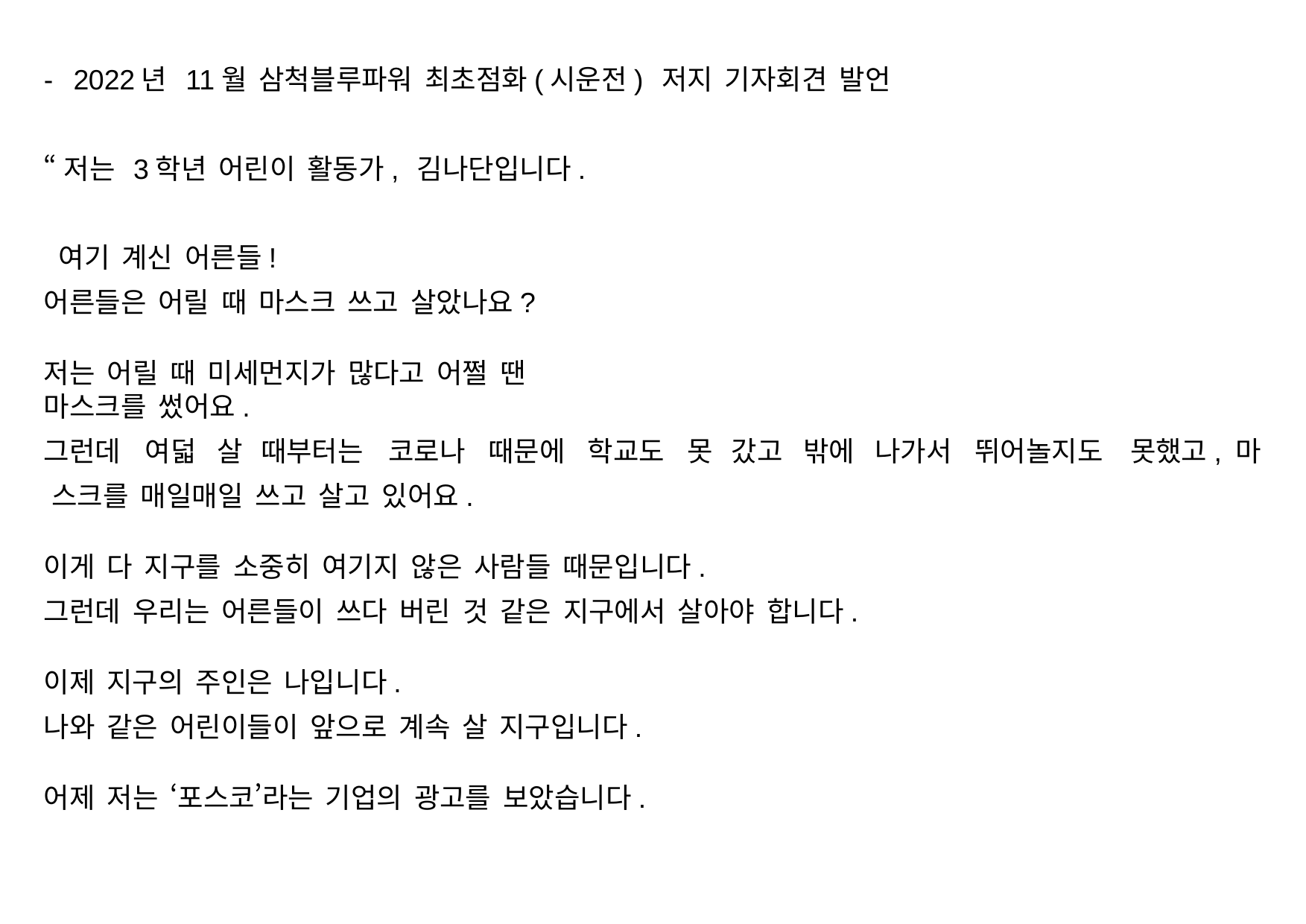

-	2022년 11월 삼척블루파워 최초점화(시운전) 저지 기자회견 발언
“저는 3학년 어린이 활동가, 김나단입니다.  여기 계신 어른들!
어른들은 어릴 때 마스크 쓰고 살았나요?

저는 어릴 때 미세먼지가 많다고 어쩔 땐 마스크를 썼어요.
그런데	여덟	살	때부터는	코로나	때문에	학교도	못	갔고	밖에	나가서	뛰어놀지도	못했고,	마  스크를 매일매일 쓰고 살고 있어요.

이게 다 지구를 소중히 여기지 않은 사람들 때문입니다.
그런데 우리는 어른들이 쓰다 버린 것 같은 지구에서 살아야 합니다.

이제 지구의 주인은 나입니다.
나와 같은 어린이들이 앞으로 계속 살 지구입니다.

어제 저는 ‘포스코’라는 기업의 광고를 보았습니다.